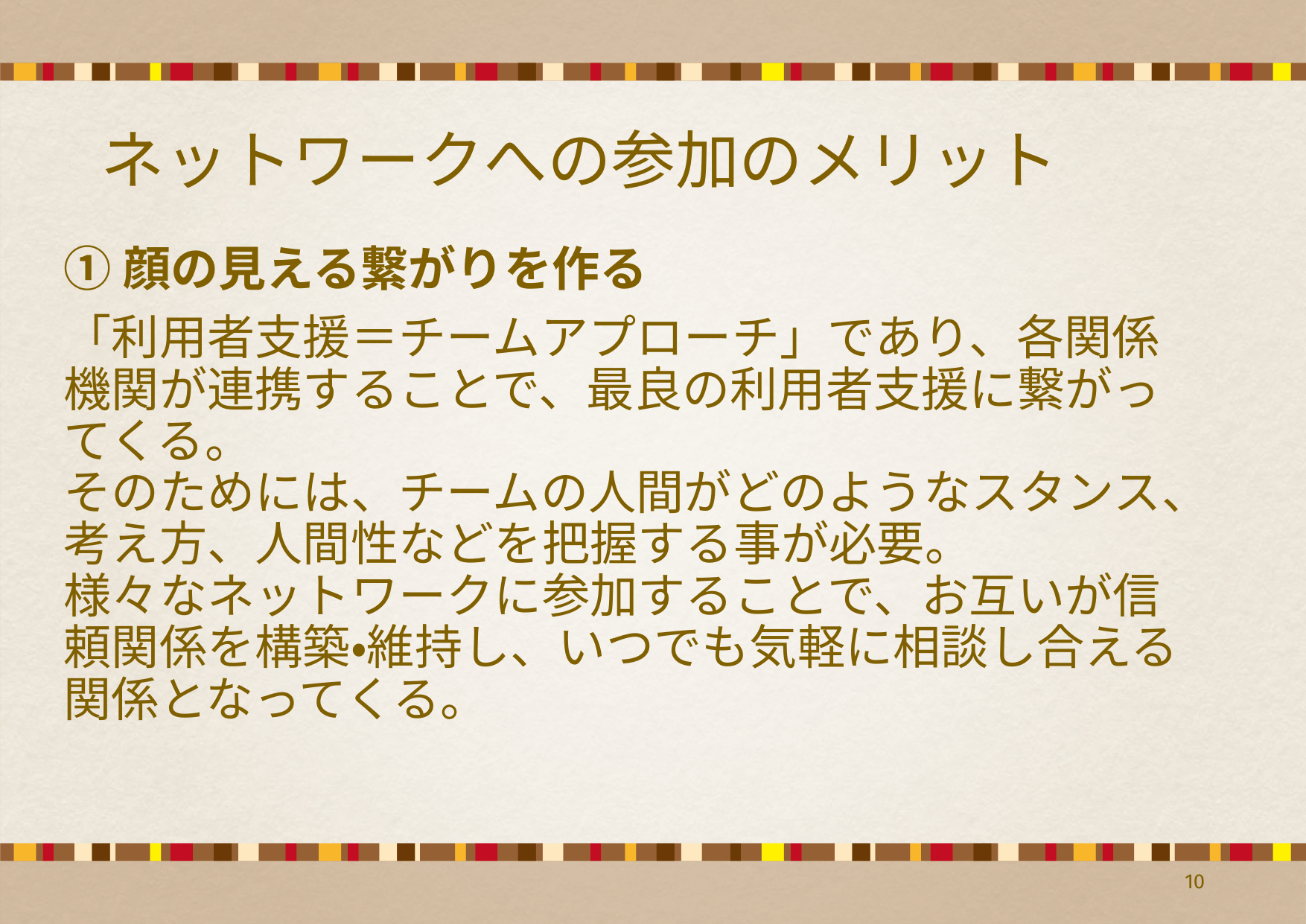

# ネットワークへの参加のメリット
①顔の見える繋がりを作る
「利用者支援＝チームアプローチ」であり、各関係機関が連携することで、最良の利用者支援に繋がってくる。
そのためには、チームの人間がどのようなスタンス、考え方、人間性などを把握する事が必要。
様々なネットワークに参加することで、お互いが信頼関係を構築・維持し、いつでも気軽に相談し合える関係となってくる。
10